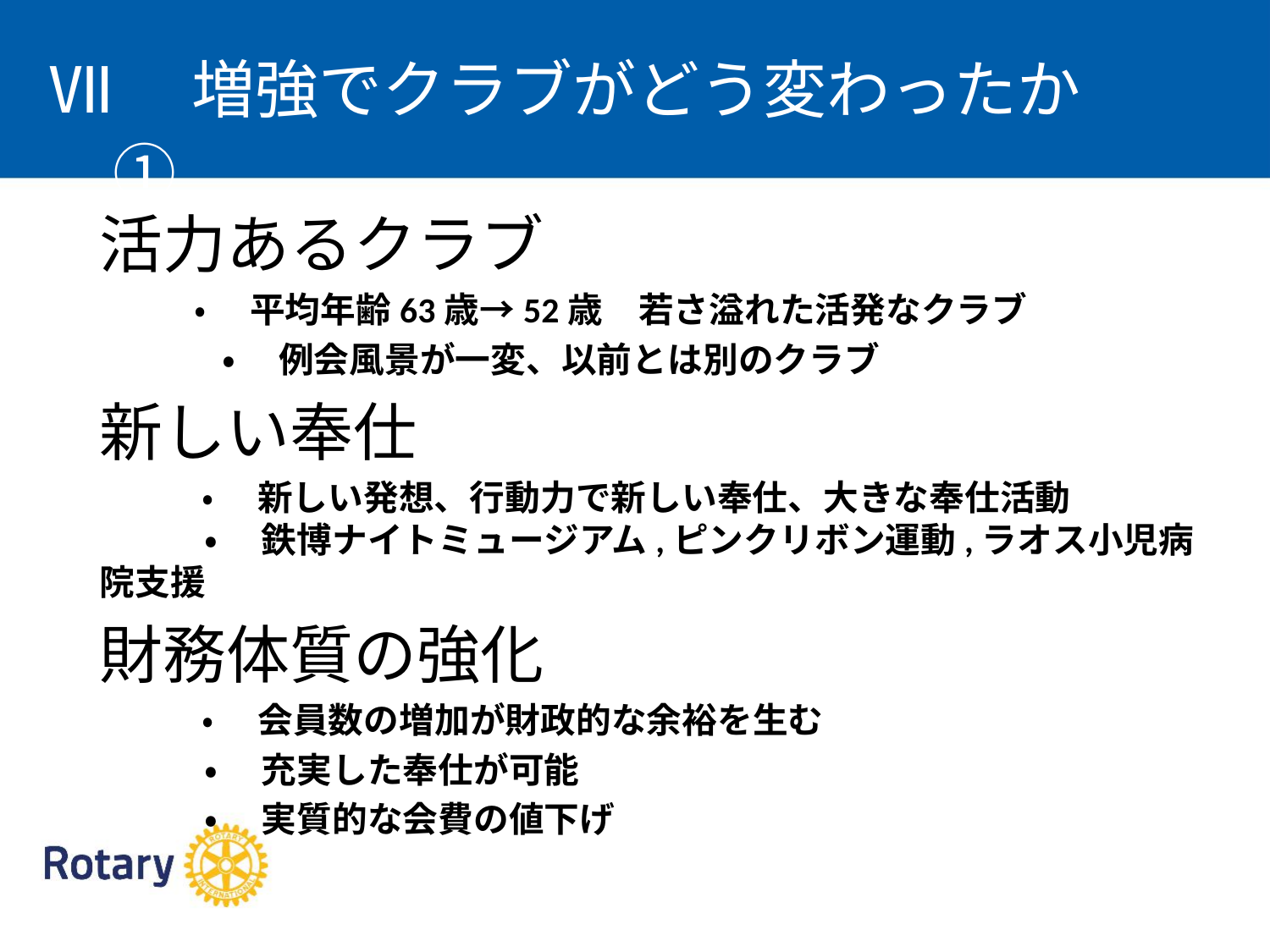

Ⅶ　増強でクラブがどう変わったか　①
活力あるクラブ
           ・　 平均年齢63歳→52歳　若さ溢れた活発なクラブ
　　  　・ 　例会風景が一変、以前とは別のクラブ
新しい奉仕
            ・　 新しい発想、行動力で新しい奉仕、大きな奉仕活動
            ・ 　鉄博ナイトミュージアム,ピンクリボン運動,ラオス小児病院支援
財務体質の強化
            ・　 会員数の増加が財政的な余裕を生む
            ・　 充実した奉仕が可能
            ・　 実質的な会費の値下げ